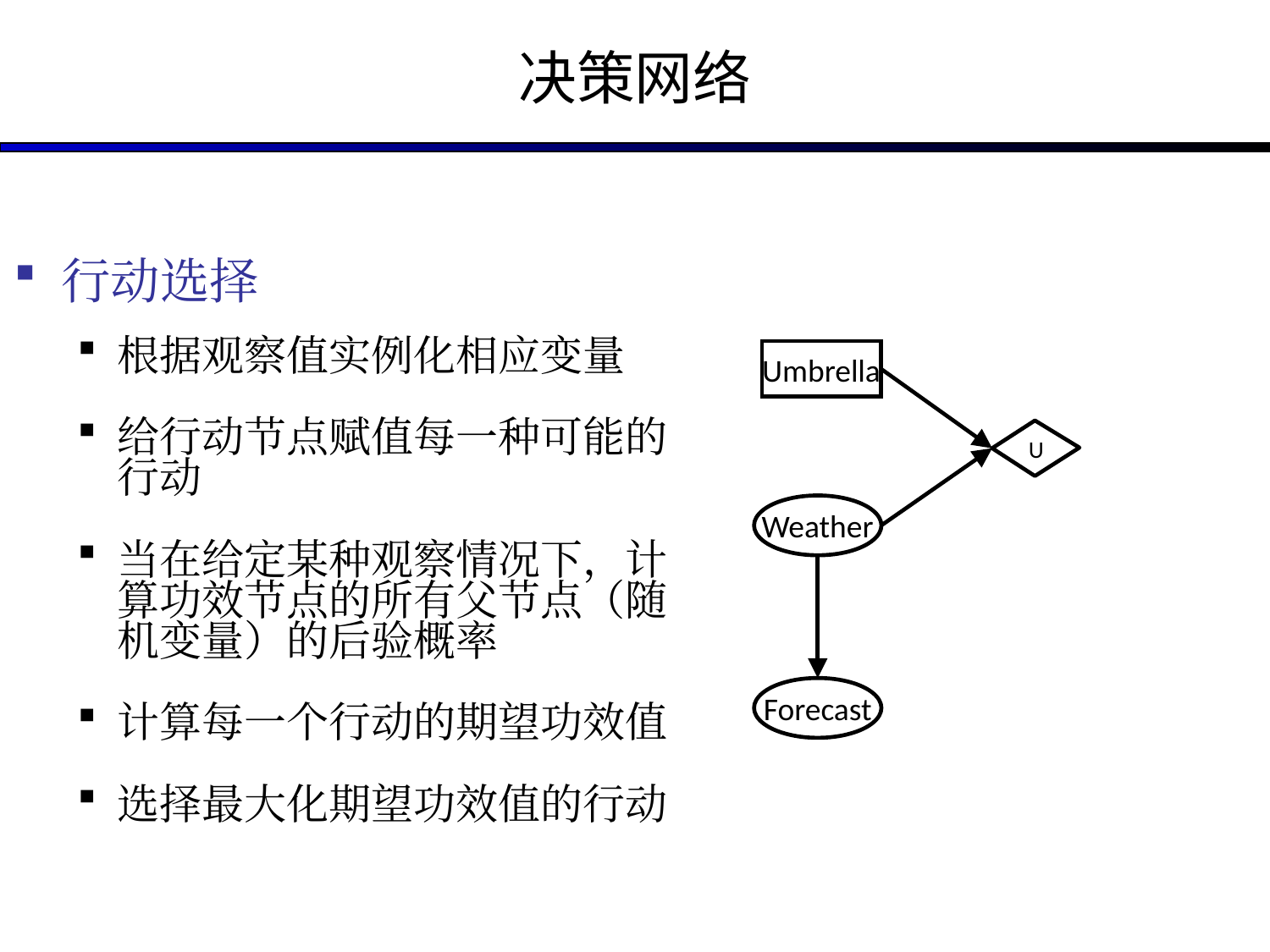

# 决策网络
行动选择

根据观察值实例化相应变量

给行动节点赋值每一种可能的行动

当在给定某种观察情况下，计算功效节点的所有父节点（随机变量）的后验概率

计算每一个行动的期望功效值

选择最大化期望功效值的行动
Umbrella

U
Weather
Forecast